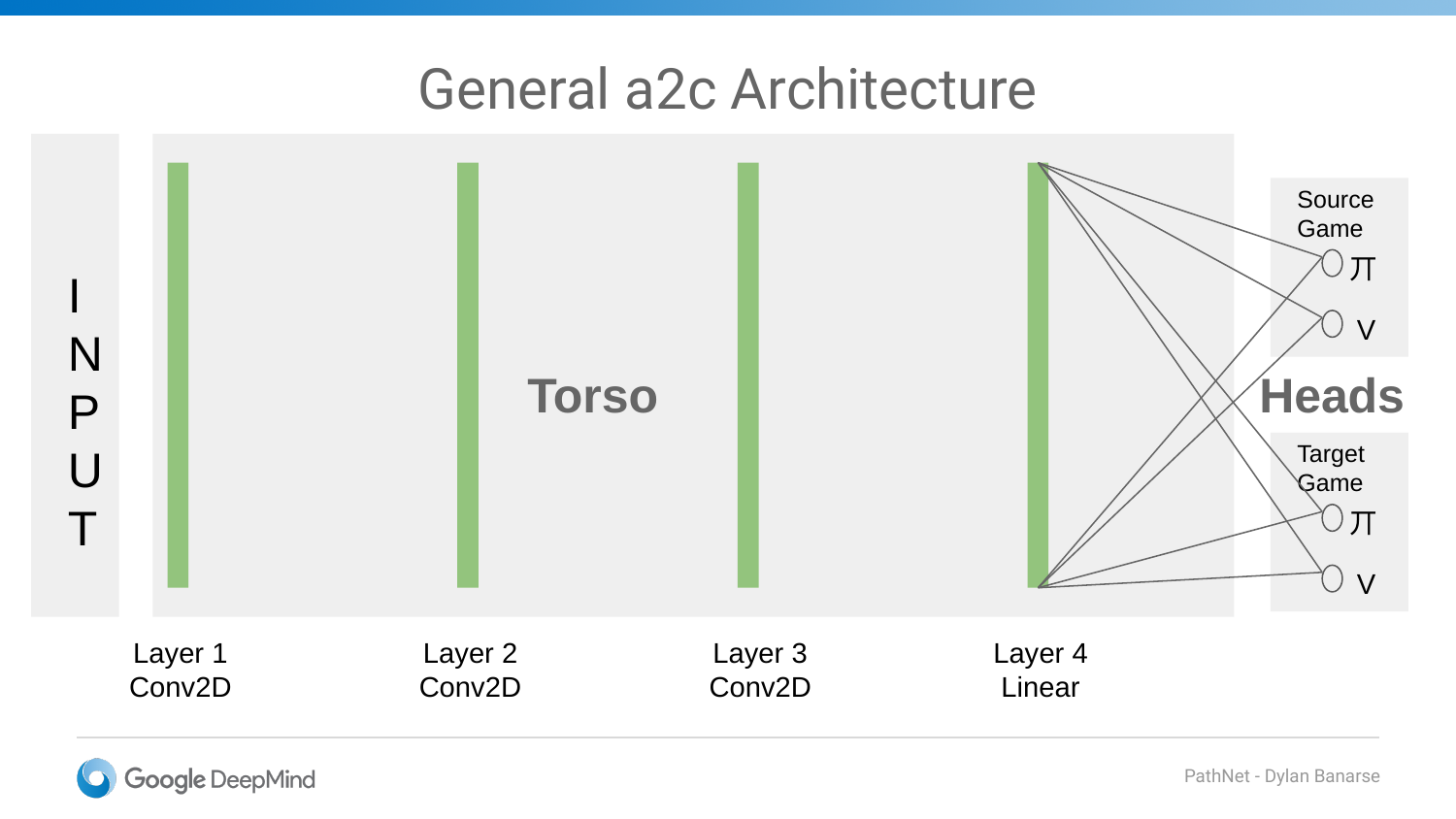

# General a2c Architecture

Source Game

丌

INPUT
V

Heads
Torso
Target Game

丌

V

Layer 1
Conv2D
Layer 2
Conv2D
Layer 3
Conv2D
Layer 4
Linear